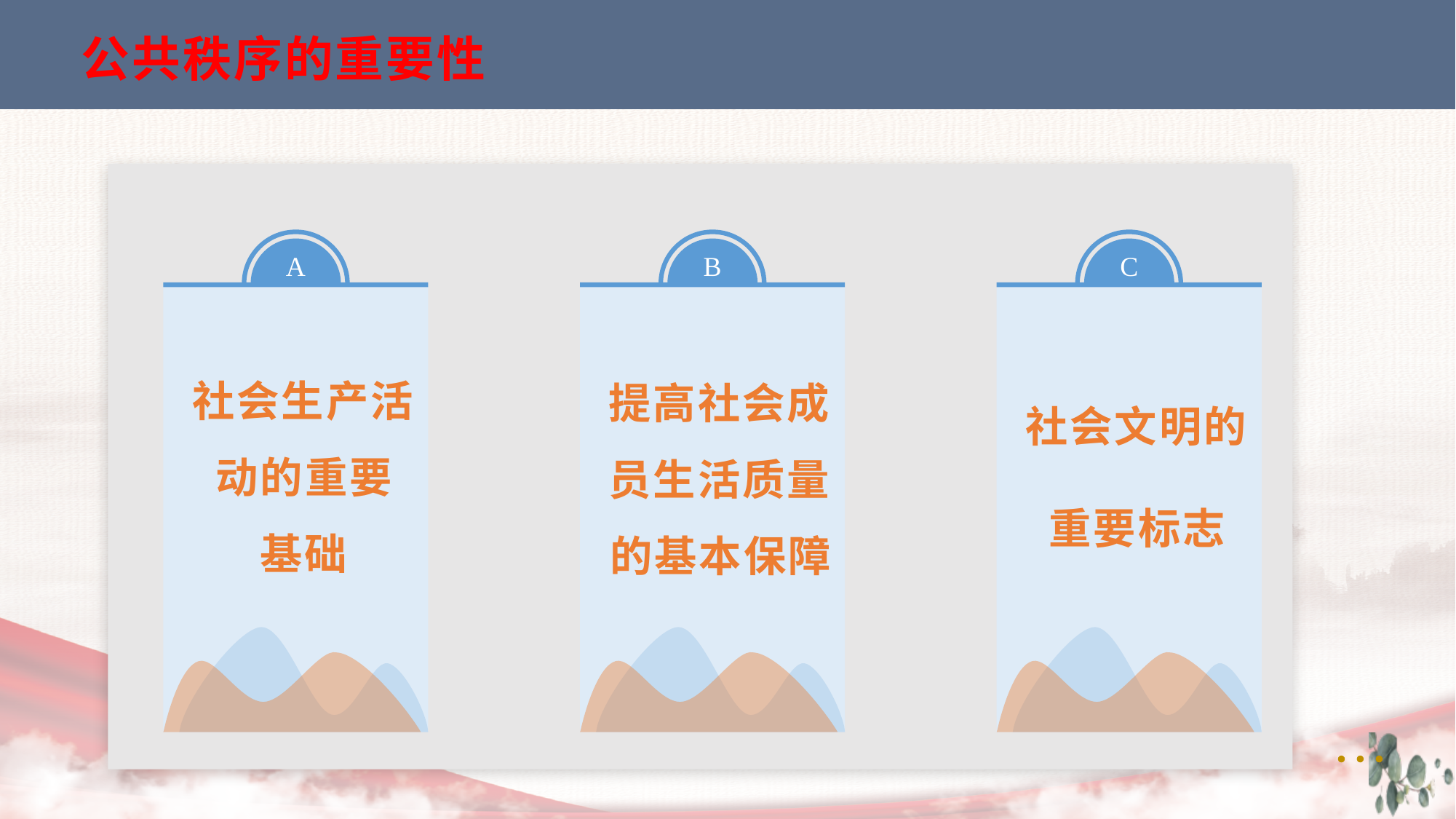

公共秩序的重要性

A

B

C

社会生产活动的重要
基础
社会文明的重要标志
提高社会成员生活质量的基本保障